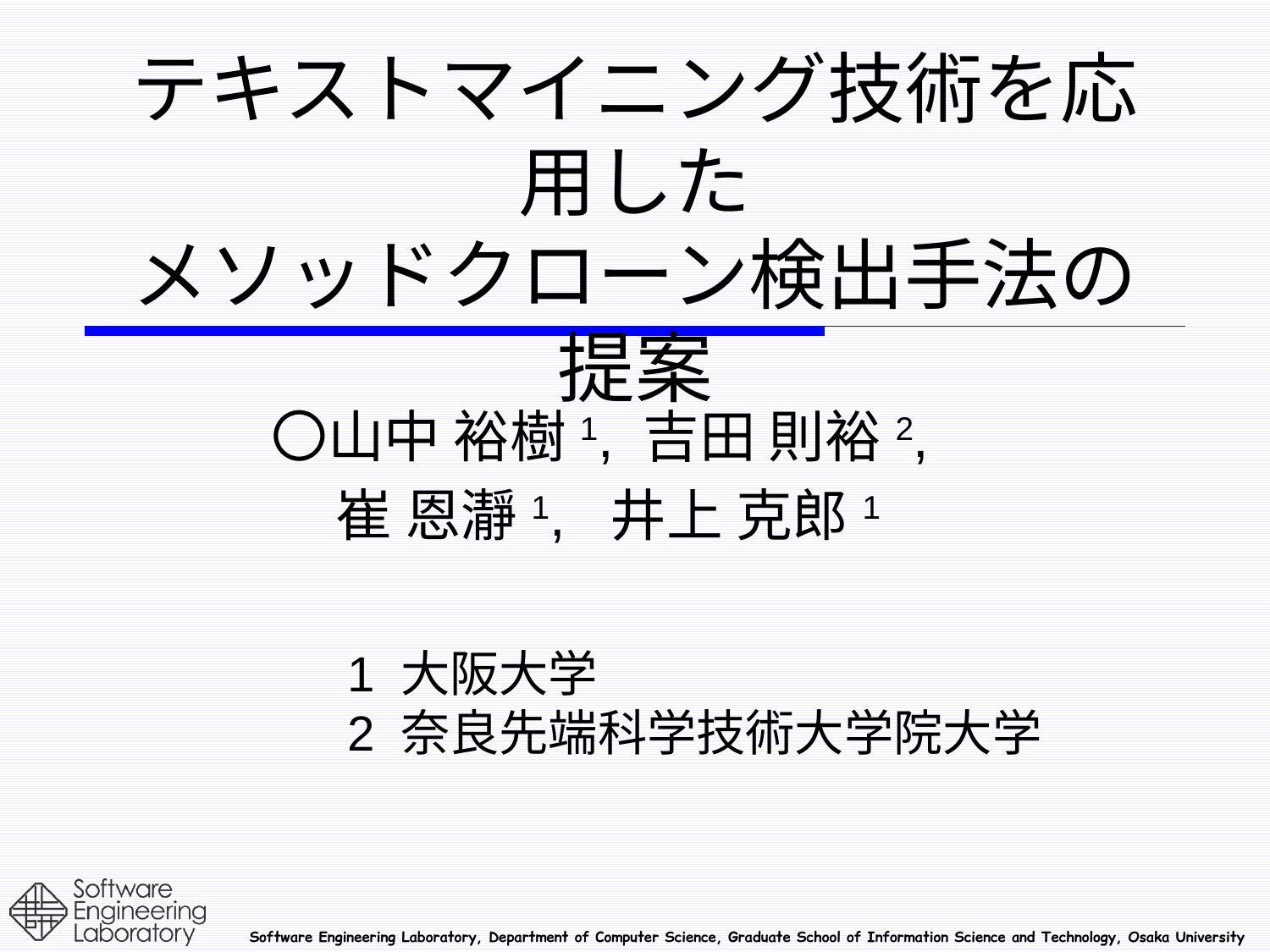

# テキストマイニング技術を応用した メソッドクローン検出手法の提案
〇山中 裕樹1, 吉田 則裕2,
崔 恩瀞1,  井上 克郎1
1 大阪大学
2 奈良先端科学技術大学院大学